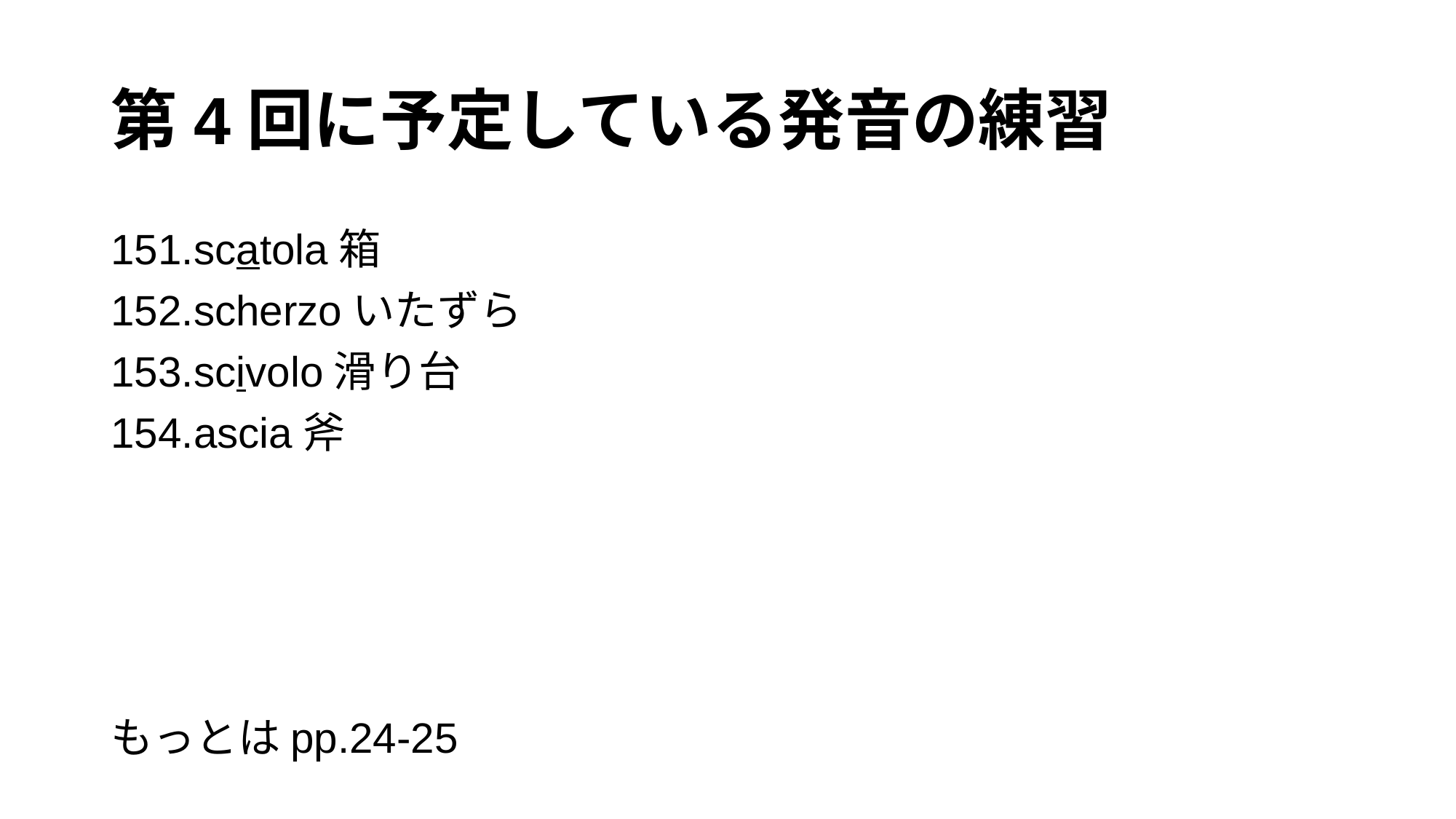

# 第4回に予定している発音の練習
scatola箱
scherzoいたずら
scivolo滑り台
ascia斧

もっとはpp.24-25